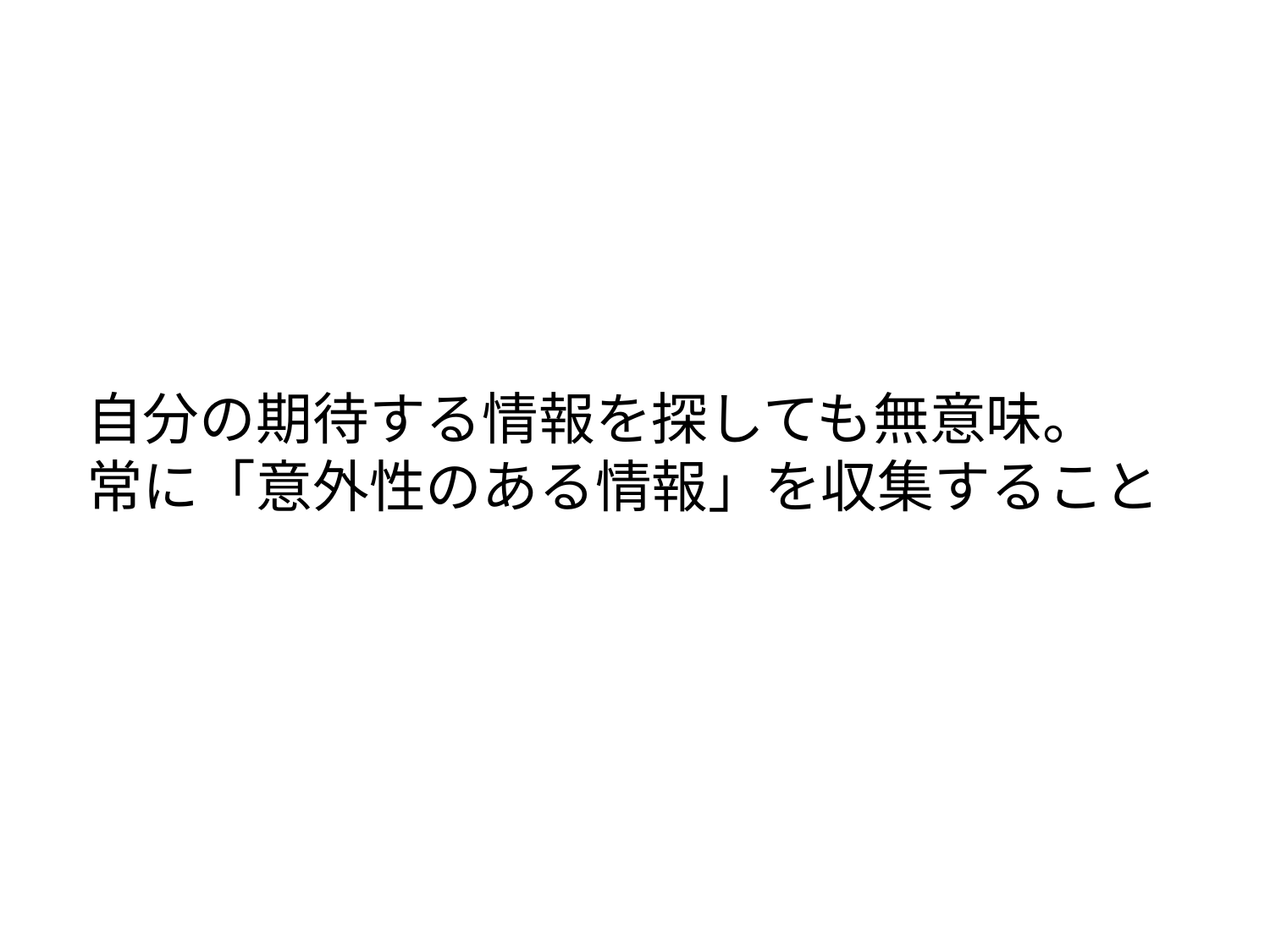

自分の期待する情報を探しても無意味。
常に「意外性のある情報」を収集すること